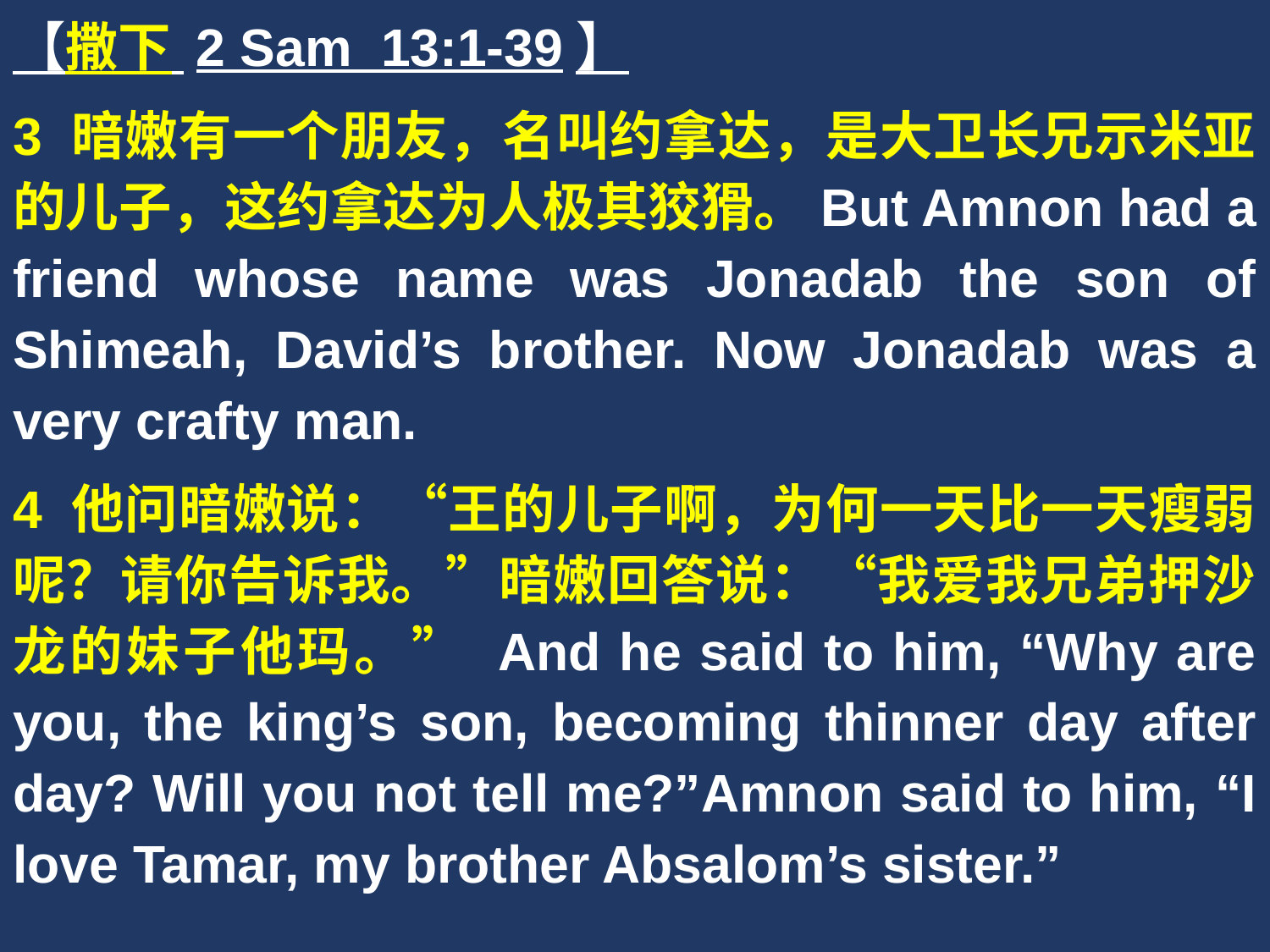

【撒下 2 Sam  13:1-39】
3 暗嫩有一个朋友，名叫约拿达，是大卫长兄示米亚的儿子，这约拿达为人极其狡猾。But Amnon had a friend whose name was Jonadab the son of Shimeah, David’s brother. Now Jonadab was a very crafty man.
4 他问暗嫩说：“王的儿子啊，为何一天比一天瘦弱呢？请你告诉我。”暗嫩回答说：“我爱我兄弟押沙龙的妹子他玛。” And he said to him, “Why are you, the king’s son, becoming thinner day after day? Will you not tell me?”Amnon said to him, “I love Tamar, my brother Absalom’s sister.”